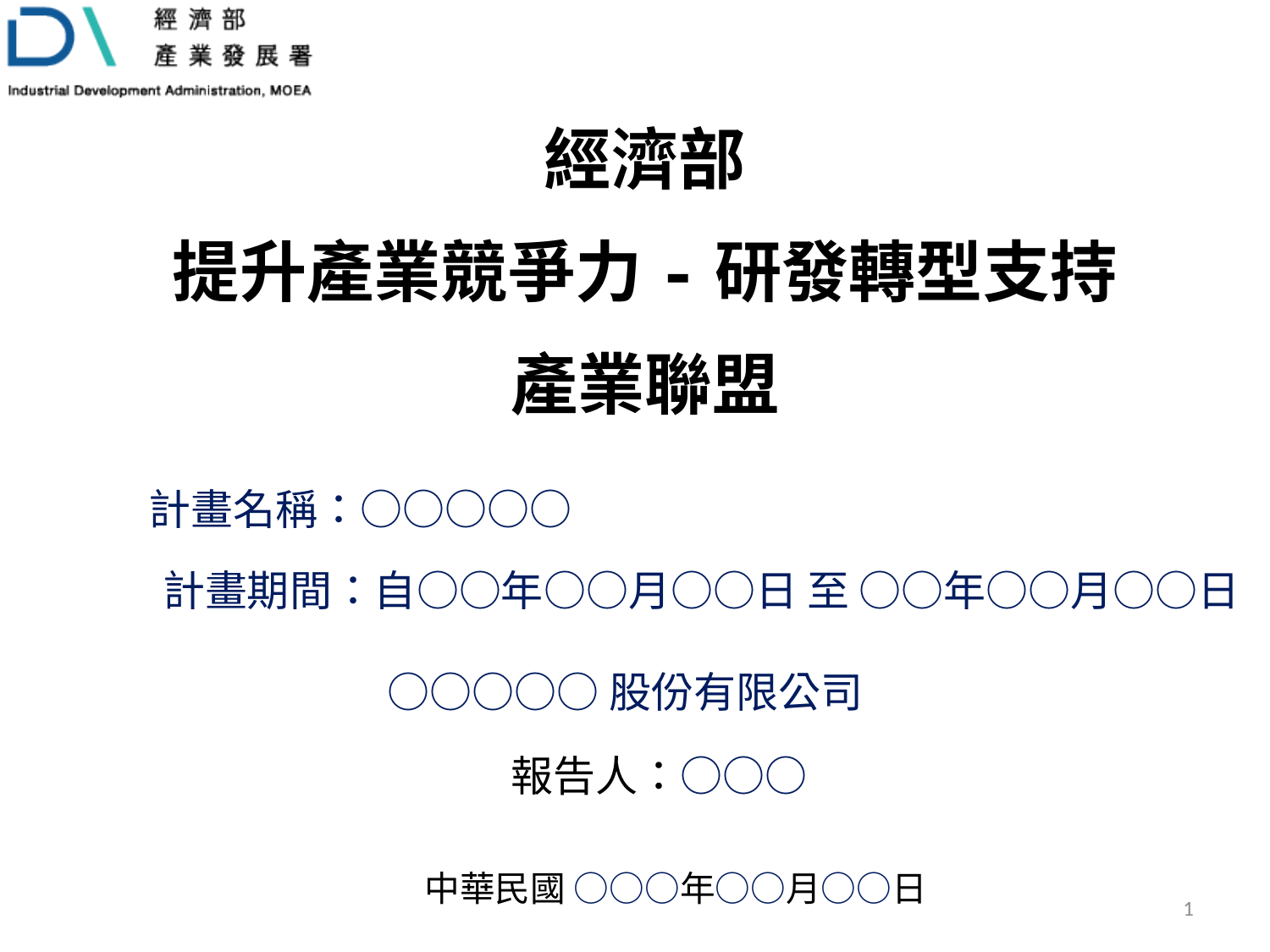

經濟部
提升產業競爭力-研發轉型支持
產業聯盟
計畫名稱：○○○○○
計畫期間：自○○年○○月○○日 至 ○○年○○月○○日
○○○○○股份有限公司
報告人：○○○
中華民國 ○○○年○○月○○日
1